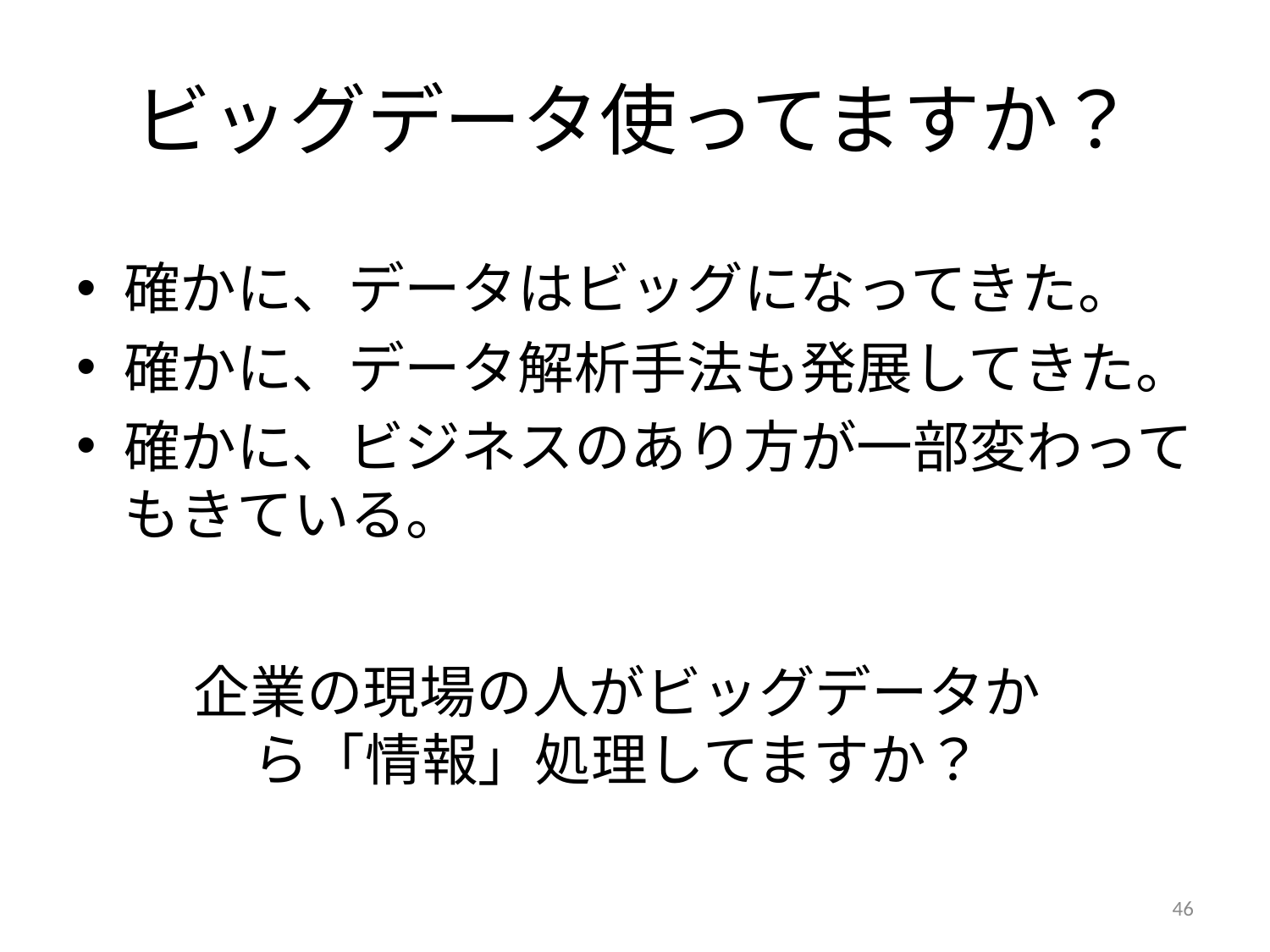

# ビッグデータ使ってますか？
確かに、データはビッグになってきた。
確かに、データ解析手法も発展してきた。
確かに、ビジネスのあり方が一部変わってもきている。
企業の現場の人がビッグデータから「情報」処理してますか？
46